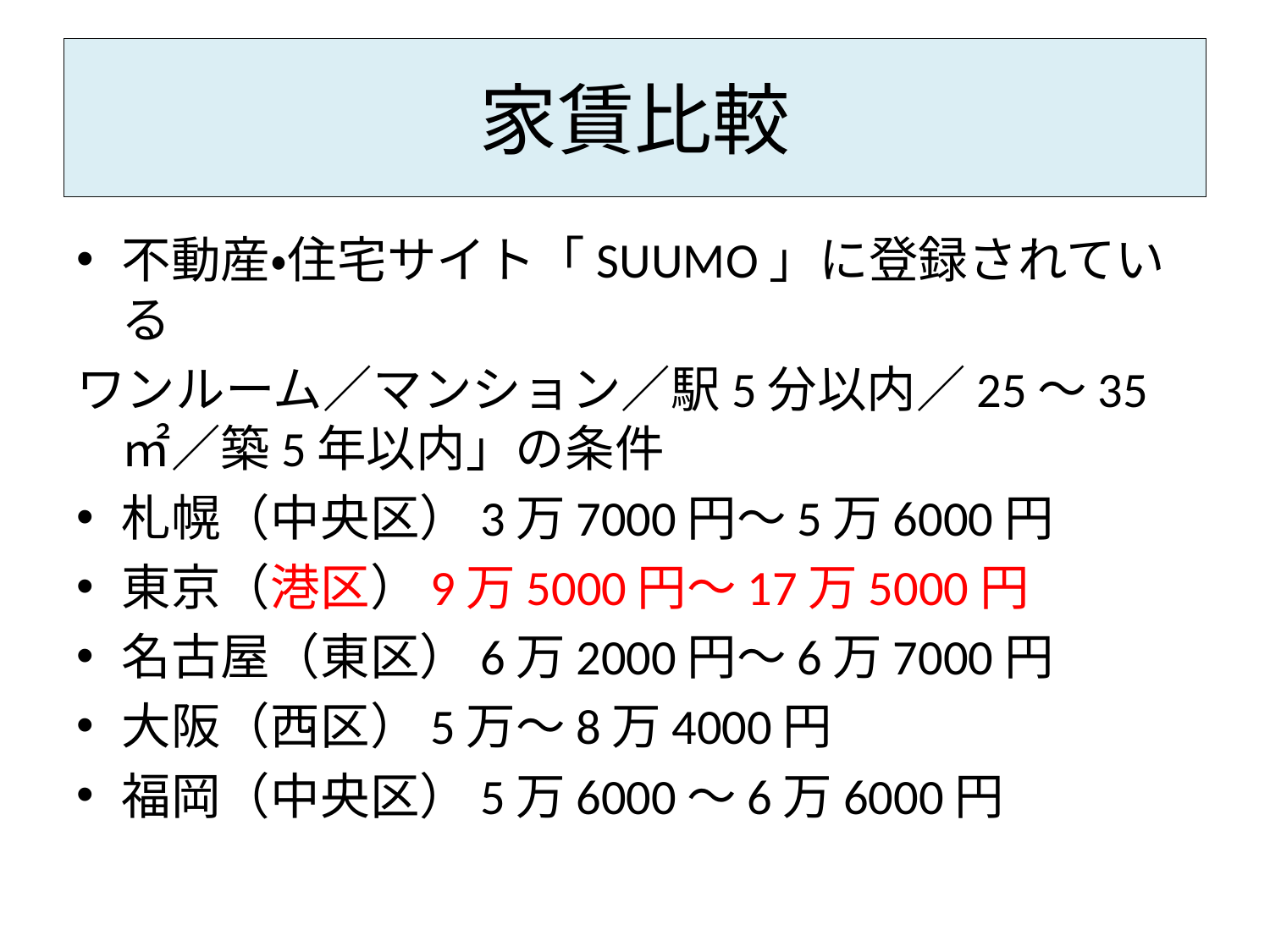

# 家賃比較
不動産・住宅サイト「SUUMO」に登録されている
ワンルーム／マンション／駅5分以内／25～35㎡／築5年以内」の条件
札幌（中央区）3万7000円～5万6000円
東京（港区）9万5000円～17万5000円
名古屋（東区）6万2000円～6万7000円
大阪（西区）5万～8万4000円
福岡（中央区）5万6000～6万6000円